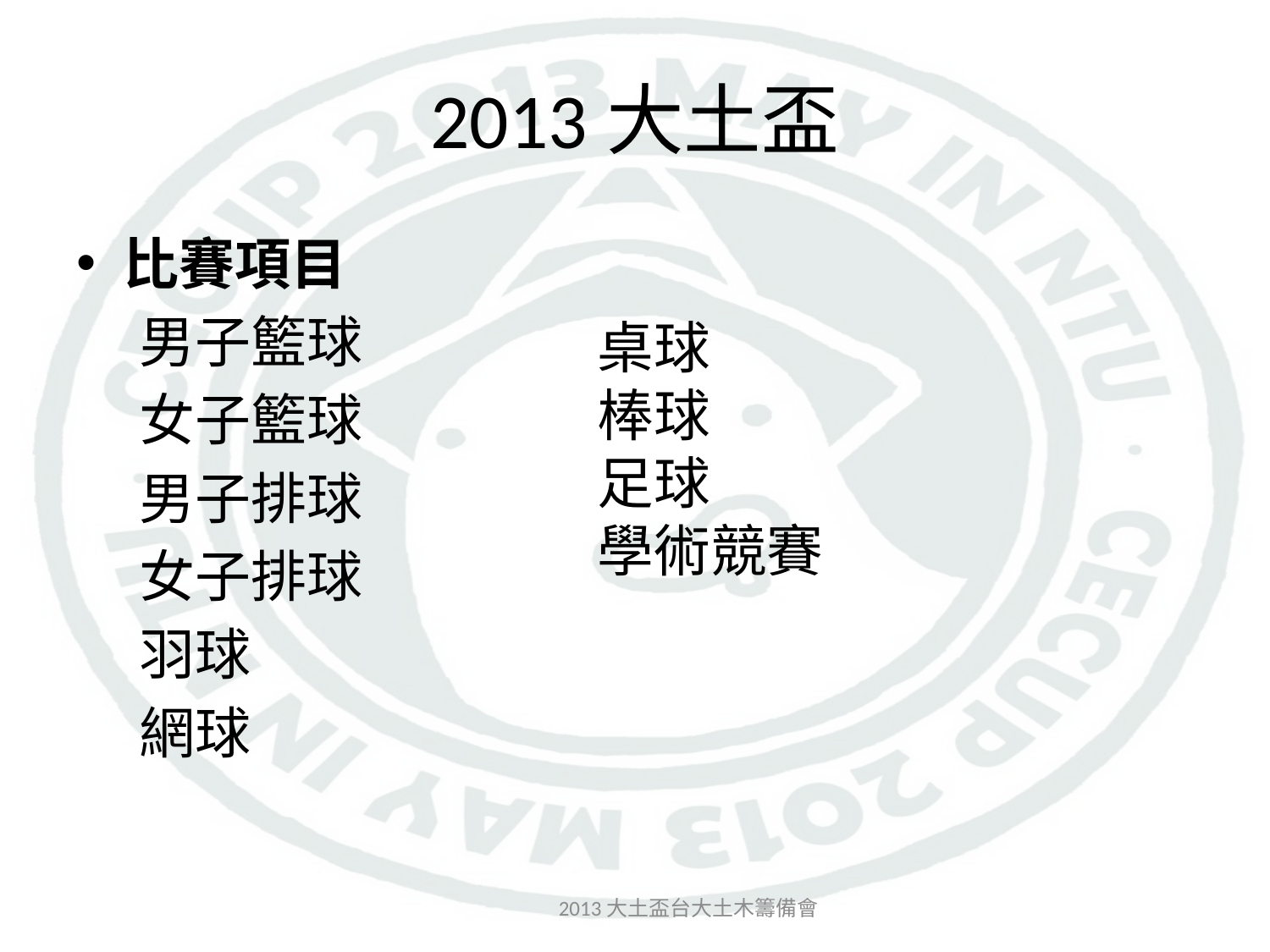

# 2013大土盃
比賽項目
    男子籃球
    女子籃球
    男子排球
    女子排球
    羽球
    網球

桌球
棒球
足球
學術競賽
                      2013大土盃台大土木籌備會